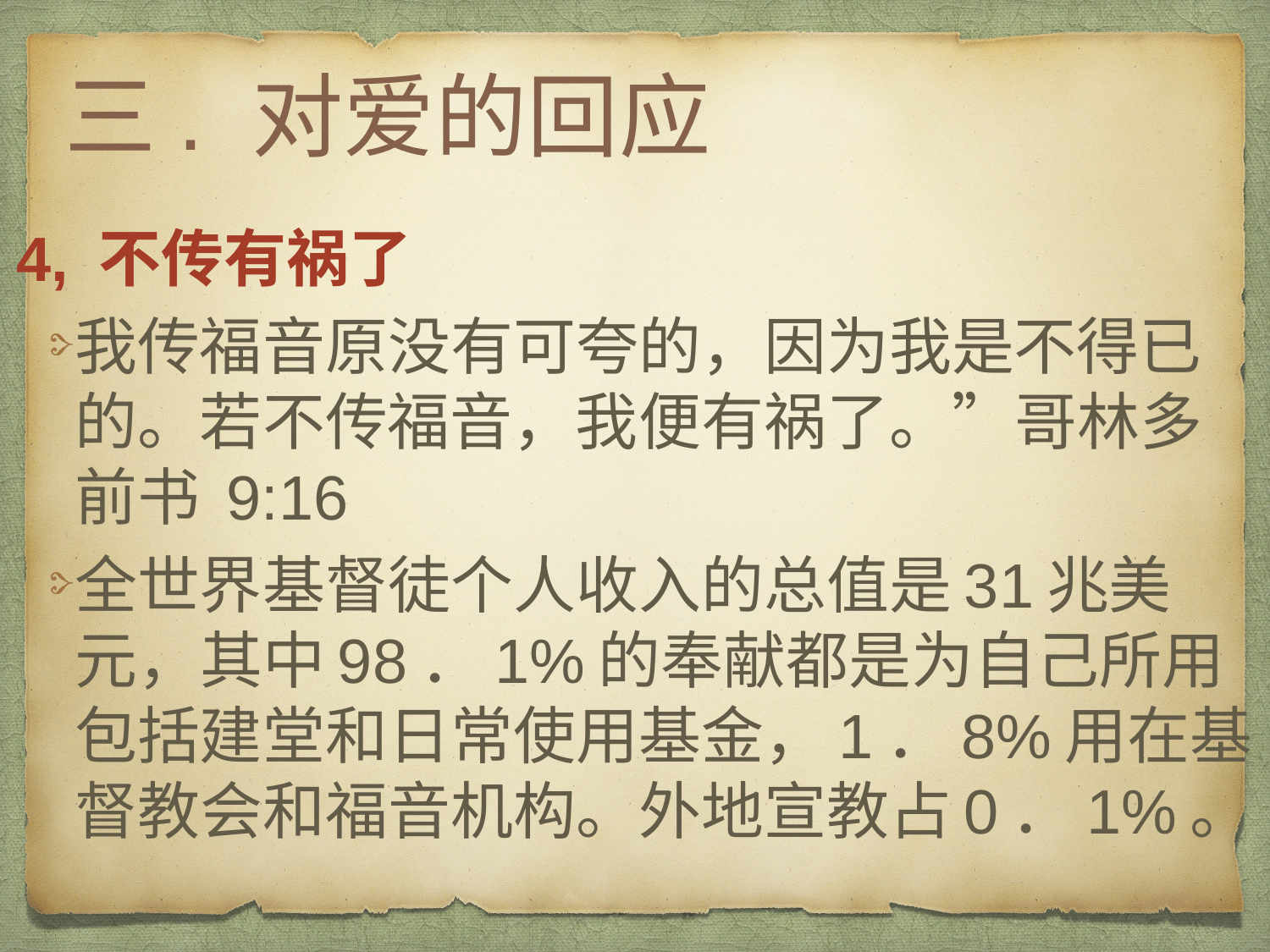

# 三. 对爱的回应
4, 不传有祸了
我传福音原没有可夸的，因为我是不得已的。若不传福音，我便有祸了。”哥林多前书 9:16
全世界基督徒个人收入的总值是31兆美元，其中98．1%的奉献都是为自己所用包括建堂和日常使用基金，1．8%用在基督教会和福音机构。外地宣教占0．1%。